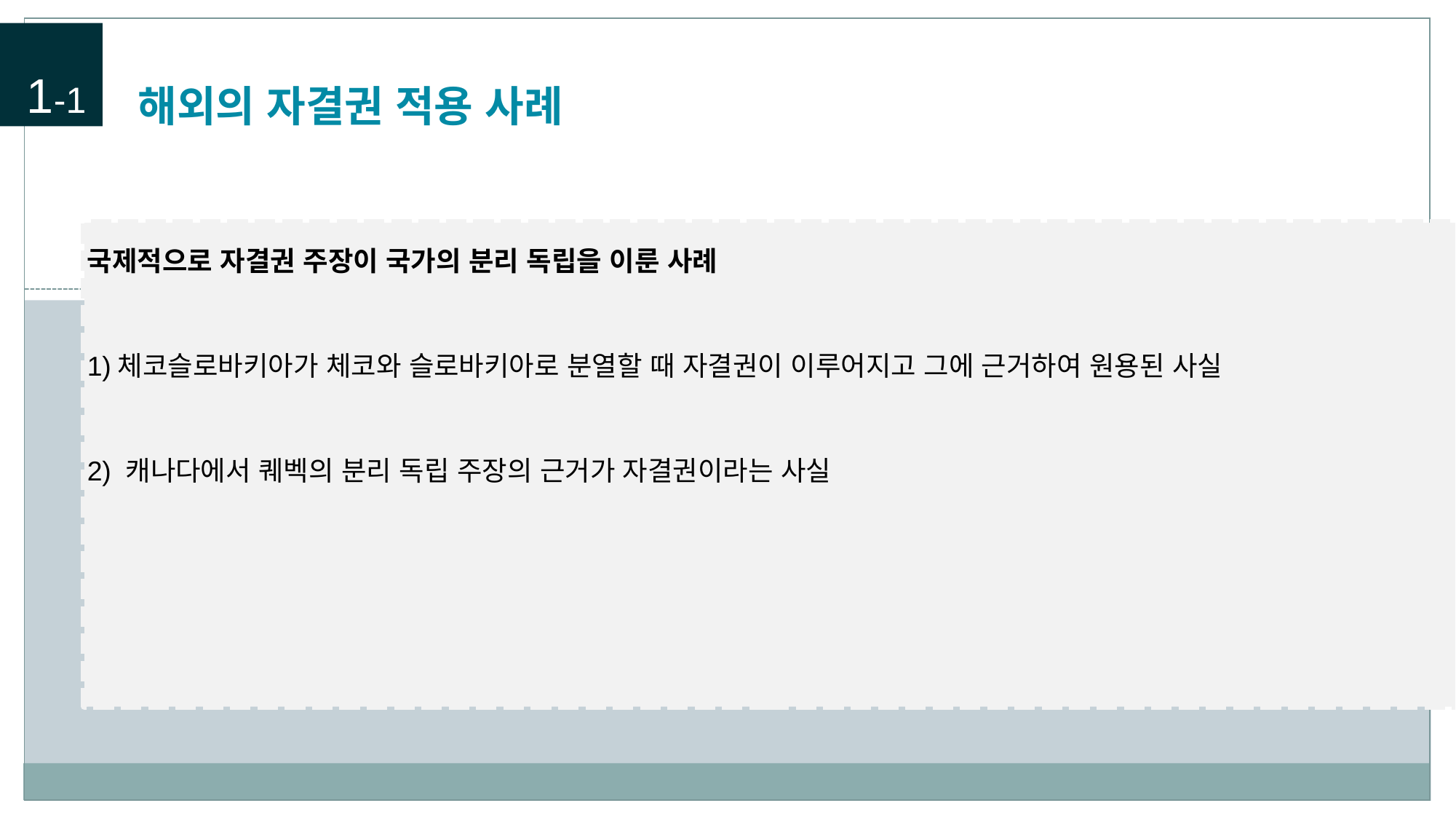

1-1
해외의 자결권 적용 사례

국제적으로 자결권 주장이 국가의 분리 독립을 이룬 사례

1)체코슬로바키아가 체코와 슬로바키아로 분열할 때 자결권이 이루어지고 그에 근거하여 원용된 사실

2) 캐나다에서 퀘벡의 분리 독립 주장의 근거가 자결권이라는 사실